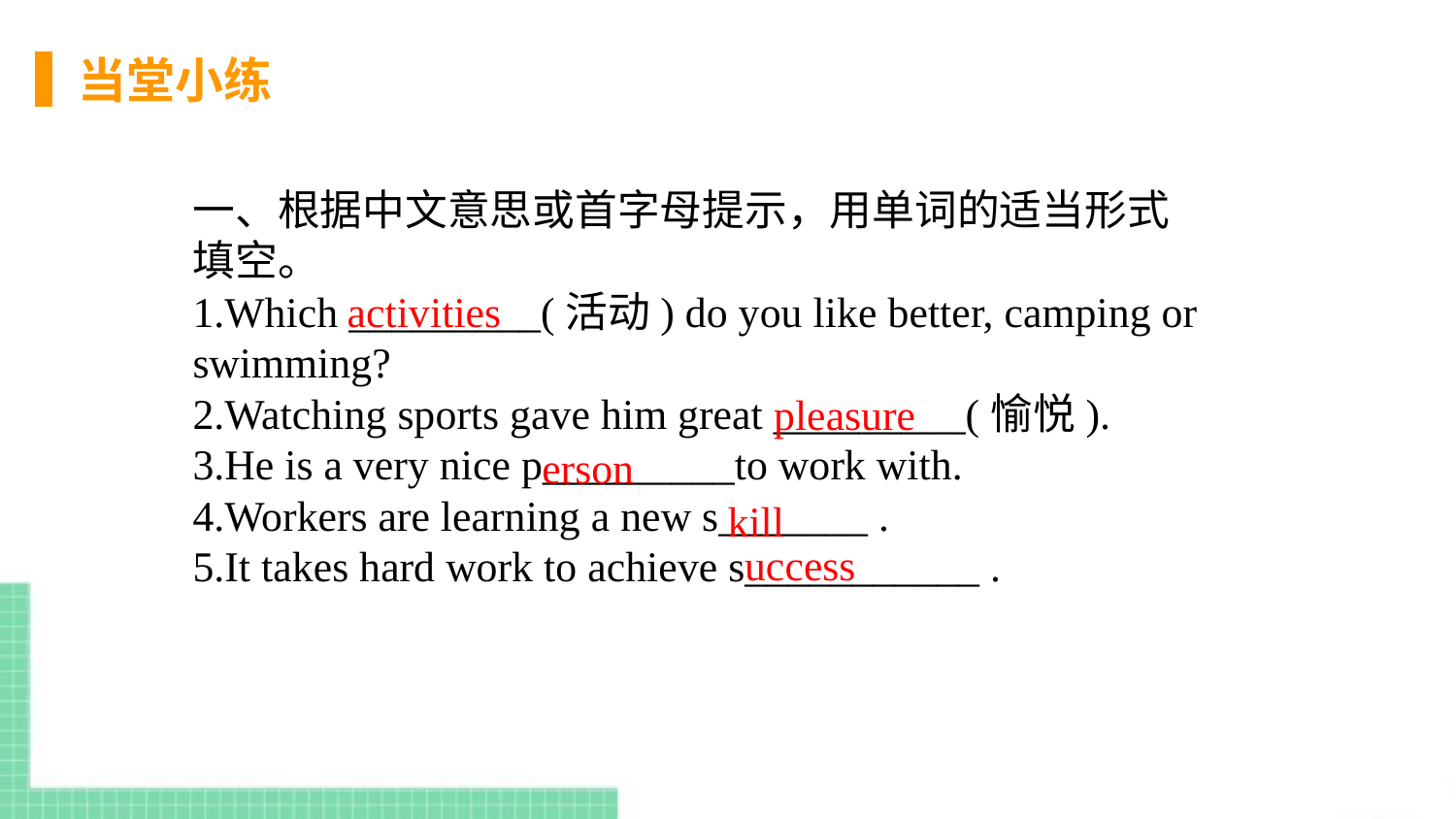

当堂小练

一、根据中文意思或首字母提示，用单词的适当形式填空。
1.Which _________(活动) do you like better, camping or swimming?
2.Watching sports gave him great _________(愉悦).
3.He is a very nice p_________to work with.
4.Workers are learning a new s_______ .
5.It takes hard work to achieve s___________ .
activities
pleasure
erson
kill
uccess